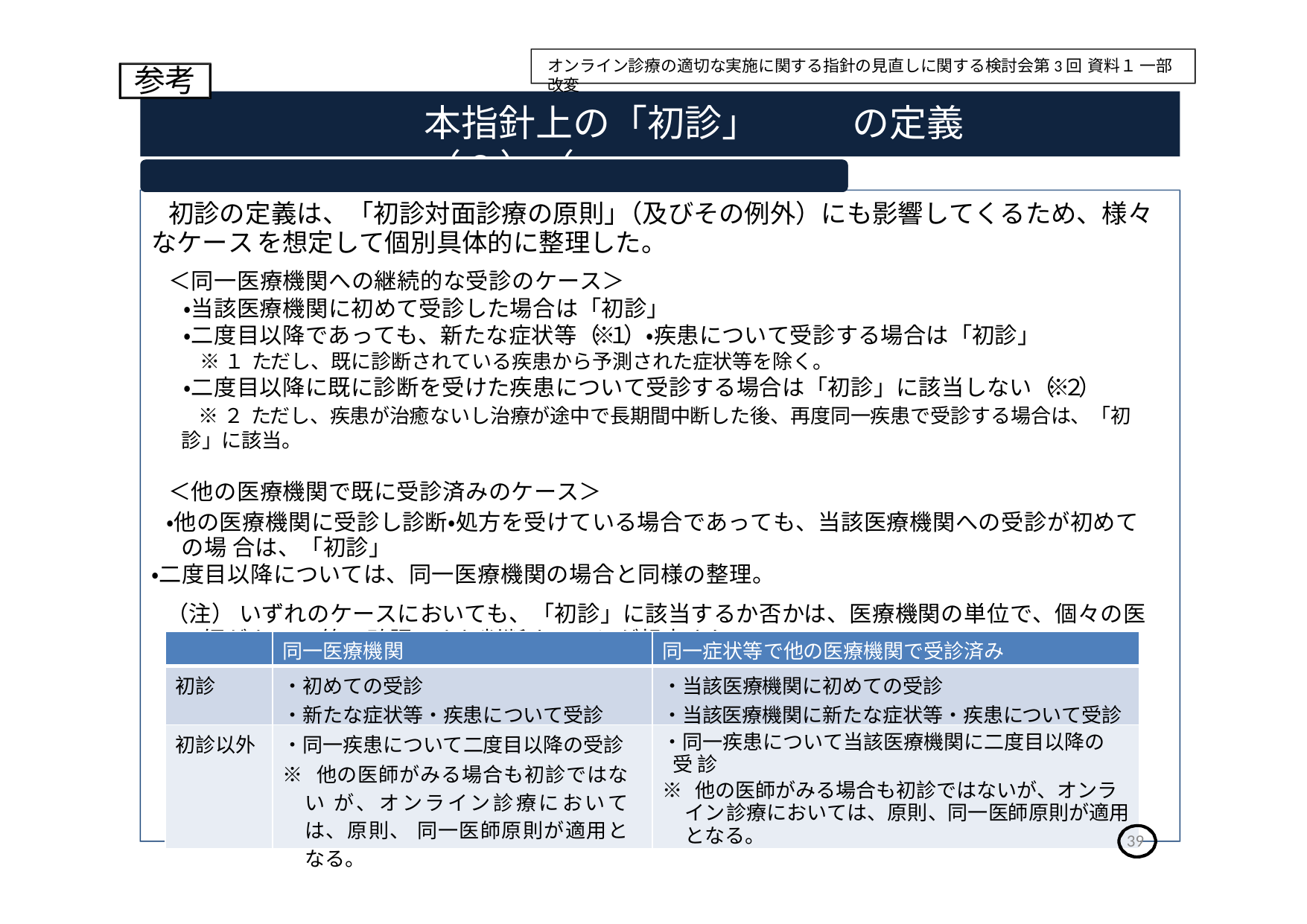

オンライン診療の適切な実施に関する指針の見直しに関する検討会第3回 資料１ 一部改変
参考

# 本指針上の「初診」　　　　　の定義（2）（
◯具体的なケースごとの整理
初診の定義は、「初診対面診療の原則」（及びその例外）にも影響してくるため、様々なケース を想定して個別具体的に整理した。
＜同一医療機関への継続的な受診のケース＞
・当該医療機関に初めて受診した場合は「初診」
・二度目以降であっても、新たな症状等（※１）・疾患について受診する場合は「初診」
※１ ただし、既に診断されている疾患から予測された症状等を除く。
・二度目以降に既に診断を受けた疾患について受診する場合は「初診」に該当しない（※２）
※２ ただし、疾患が治癒ないし治療が途中で長期間中断した後、再度同一疾患で受診する場合は、「初診」に該当。

＜他の医療機関で既に受診済みのケース＞
・他の医療機関に受診し診断・処方を受けている場合であっても、当該医療機関への受診が初めての場 合は、「初診」
・二度目以降については、同一医療機関の場合と同様の整理。
（注） いずれのケースにおいても、「初診」に該当するか否かは、医療機関の単位で、個々の医師がカル テ等の確認により判断することが想定される。

|  | 同一医療機関 | 同一症状等で他の医療機関で受診済み |
| --- | --- | --- |
| 初診 | ・初めての受診 ・新たな症状等・疾患について受診 | ・当該医療機関に初めての受診 ・当該医療機関に新たな症状等・疾患について受診 |
| 初診以外 | ・同一疾患について二度目以降の受診 ※ 他の医師がみる場合も初診ではない が、オンライン診療においては、原則、 同一医師原則が適用となる。 | ・同一疾患について当該医療機関に二度目以降の受 診 ※ 他の医師がみる場合も初診ではないが、オンライン 診療においては、原則、同一医師原則が適用となる。 |

39